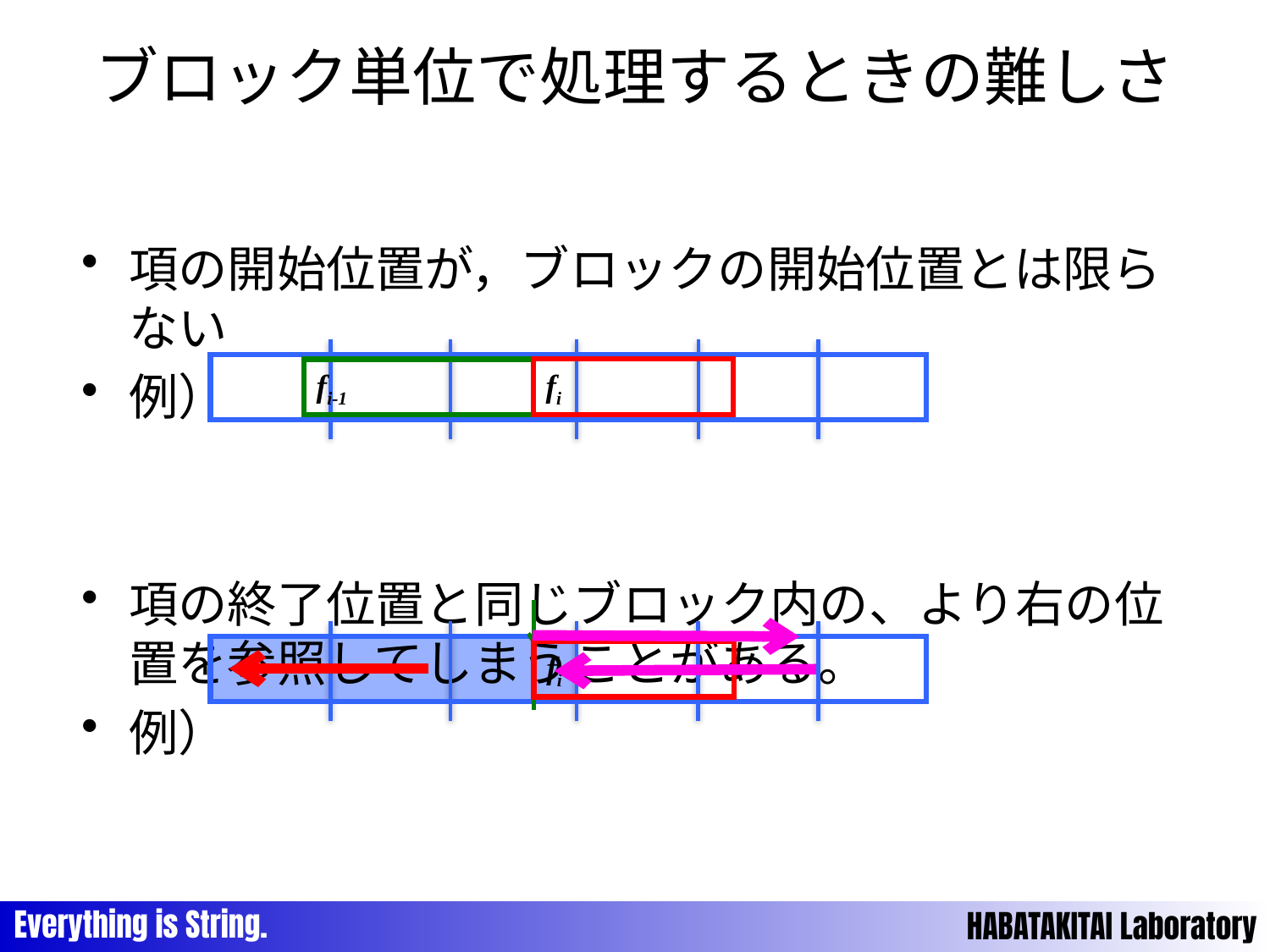

# ブロック単位で処理するときの難しさ
項の開始位置が，ブロックの開始位置とは限らない
例）

項の終了位置と同じブロック内の、より右の位置を参照してしまうことがある。
例）
fi
fi-1

fi